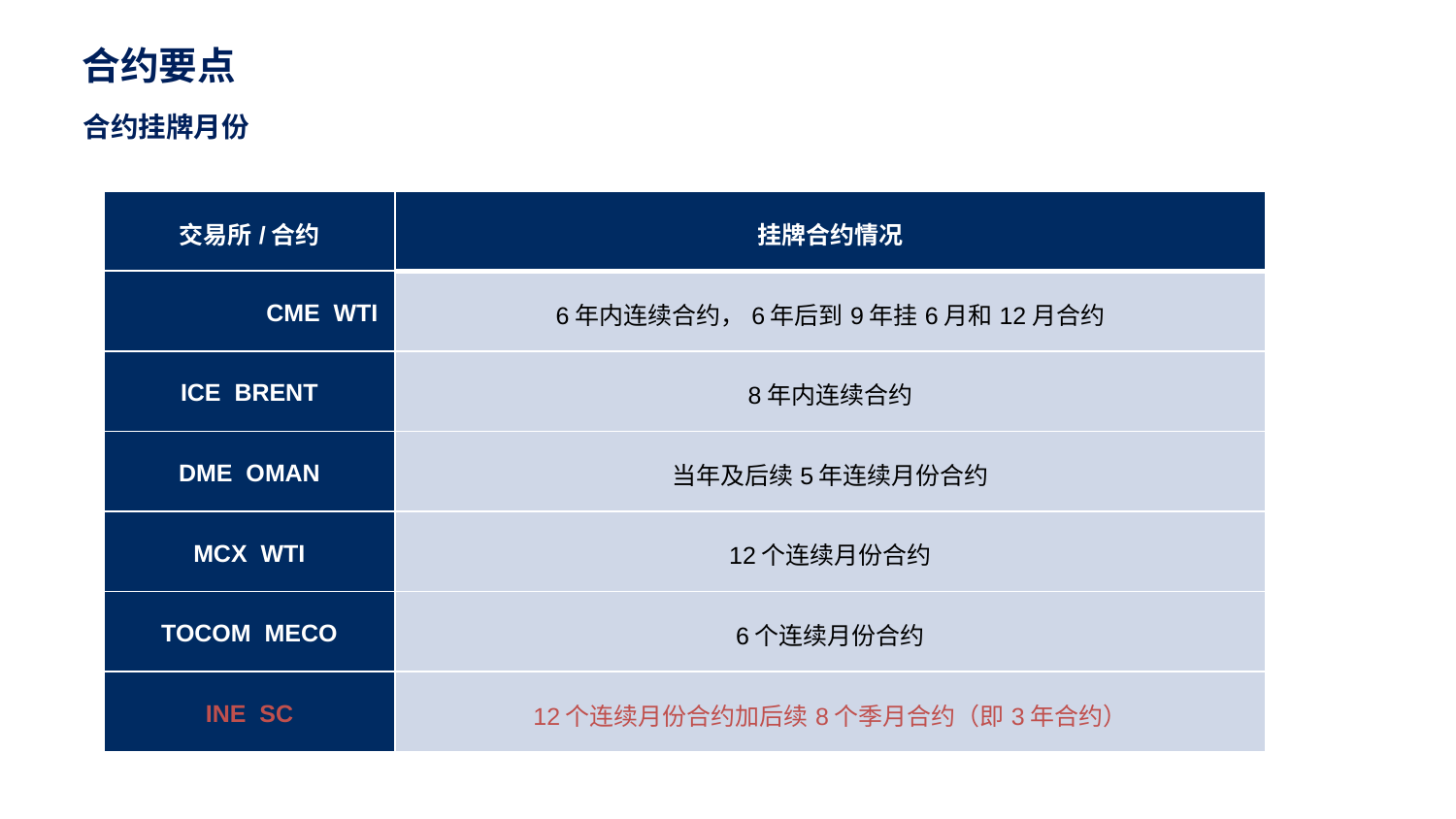

合约要点
合约挂牌月份
| 交易所/合约 | 挂牌合约情况 |
| --- | --- |
| CME WTI | 6年内连续合约，6年后到9年挂6月和12月合约 |
| ICE BRENT | 8年内连续合约 |
| DME OMAN | 当年及后续5年连续月份合约 |
| MCX WTI | 12个连续月份合约 |
| TOCOM MECO | 6个连续月份合约 |
| INE SC | 12个连续月份合约加后续8个季月合约（即3年合约） |